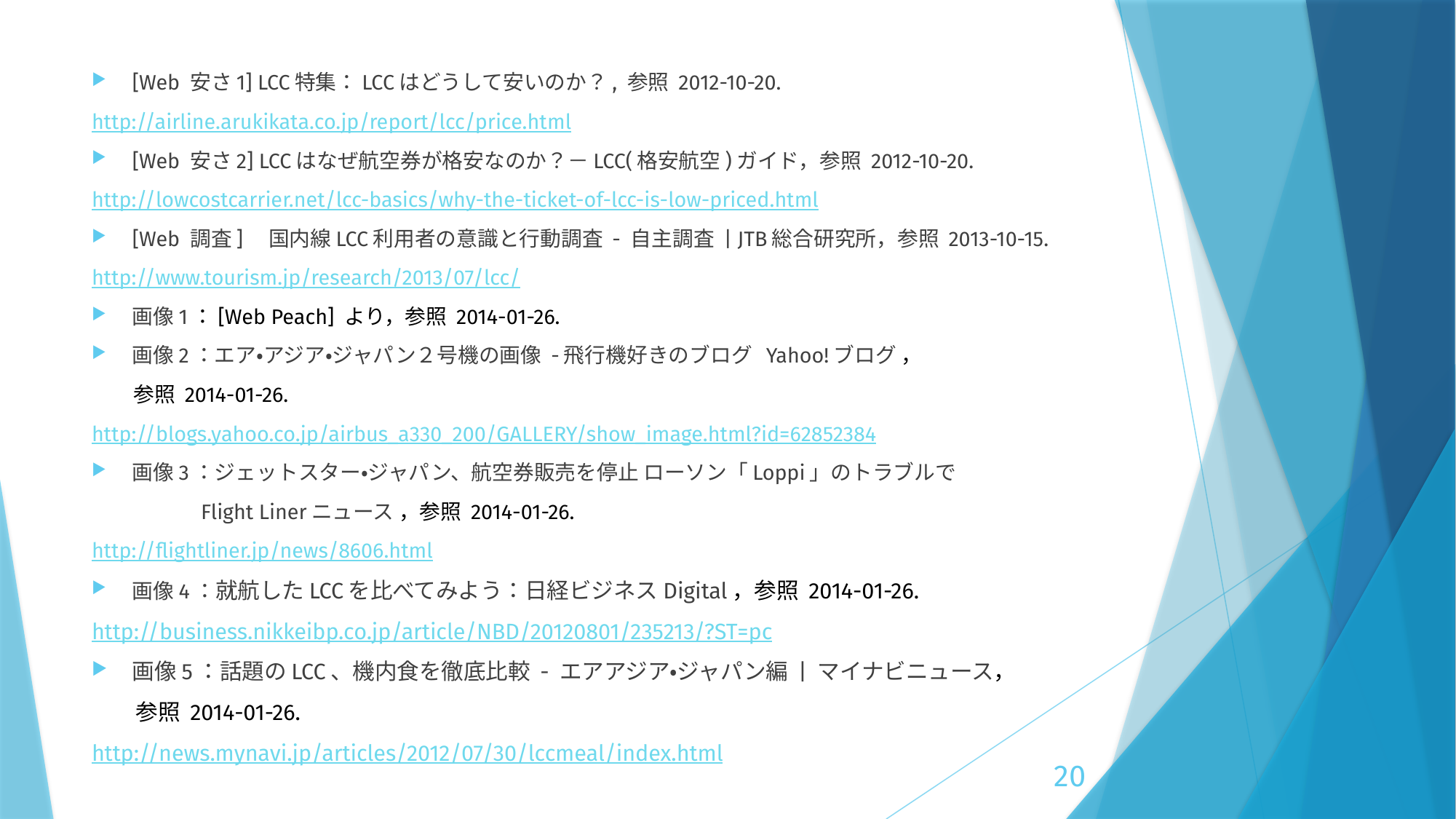

[Web 安さ1] LCC特集：LCCはどうして安いのか？, 参照 2012-10-20.
http://airline.arukikata.co.jp/report/lcc/price.html
[Web 安さ2] LCCはなぜ航空券が格安なのか？－LCC(格安航空)ガイド，参照 2012-10-20.
http://lowcostcarrier.net/lcc-basics/why-the-ticket-of-lcc-is-low-priced.html
[Web 調査]　国内線LCC利用者の意識と行動調査 - 自主調査 | JTB総合研究所，参照 2013-10-15.
http://www.tourism.jp/research/2013/07/lcc/
画像1：[Web Peach] より，参照 2014-01-26.
画像2：エア・アジア・ジャパン２号機の画像 -飛行機好きのブログ  Yahoo!ブログ ，
　　参照 2014-01-26.
http://blogs.yahoo.co.jp/airbus_a330_200/GALLERY/show_image.html?id=62852384
画像3：ジェットスター・ジャパン、航空券販売を停止 ローソン「Loppi」のトラブルで
　　　　　Flight Linerニュース ，参照 2014-01-26.
http://flightliner.jp/news/8606.html
画像4：就航したLCCを比べてみよう：日経ビジネスDigital，参照 2014-01-26.
http://business.nikkeibp.co.jp/article/NBD/20120801/235213/?ST=pc
画像5：話題のLCC、機内食を徹底比較 - エアアジア・ジャパン編 | マイナビニュース，
　　参照 2014-01-26.
http://news.mynavi.jp/articles/2012/07/30/lccmeal/index.html

20